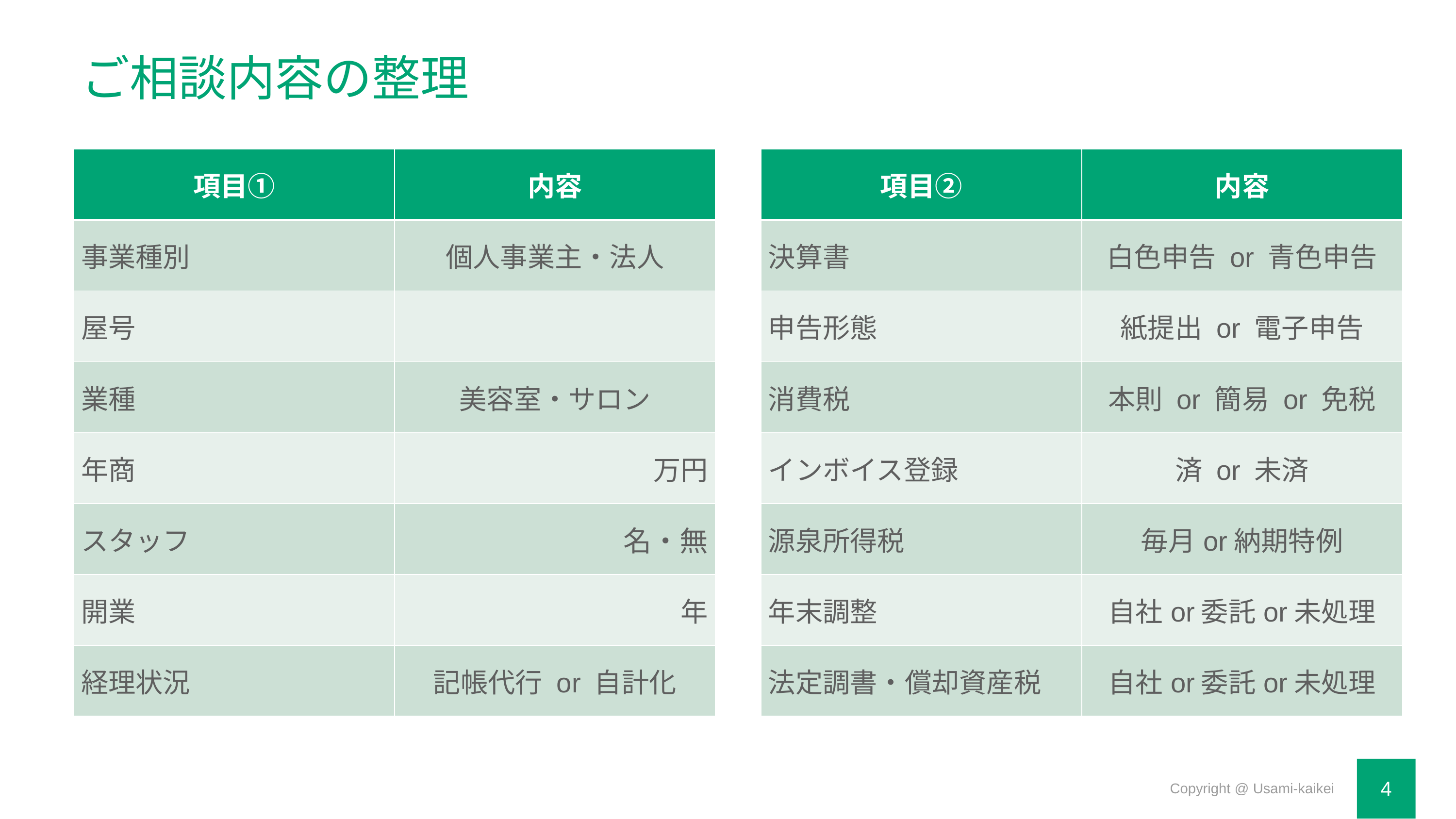

# ご相談内容の整理
| 項目① | 内容 |
| --- | --- |
| 事業種別 | 個人事業主・法人 |
| 屋号 |  |
| 業種 | 美容室・サロン |
| 年商 | 万円 |
| スタッフ | 名・無 |
| 開業 | 年 |
| 経理状況 | 記帳代行 or 自計化 |
| 項目② | 内容 |
| --- | --- |
| 決算書 | 白色申告 or 青色申告 |
| 申告形態 | 紙提出 or 電子申告 |
| 消費税 | 本則 or 簡易 or 免税 |
| インボイス登録 | 済 or 未済 |
| 源泉所得税 | 毎月or納期特例 |
| 年末調整 | 自社or委託or未処理 |
| 法定調書・償却資産税 | 自社or委託or未処理 |
Copyright @ Usami-kaikei
4